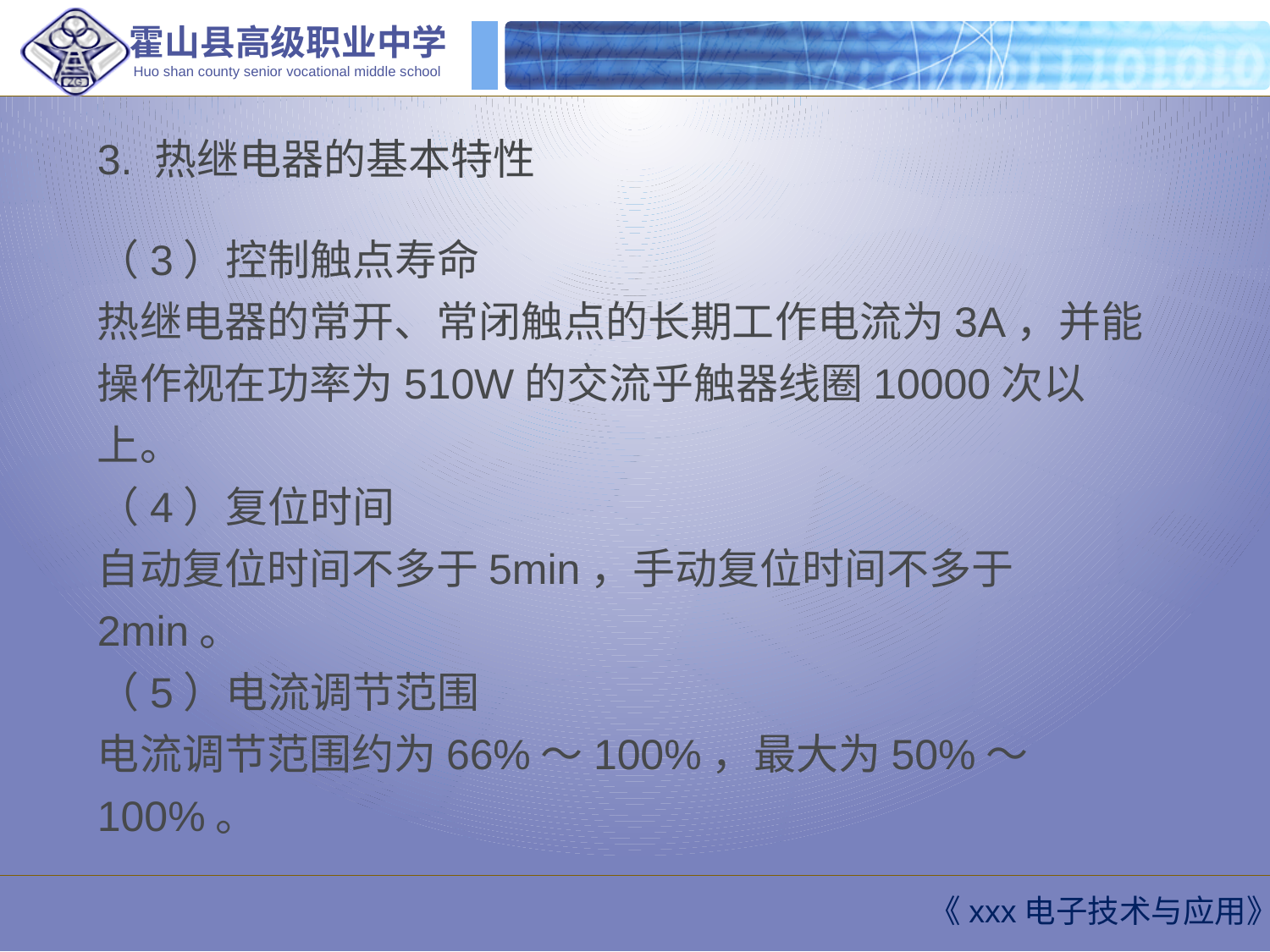

3. 热继电器的基本特性
（3）控制触点寿命
热继电器的常开、常闭触点的长期工作电流为3A，并能操作视在功率为510W的交流乎触器线圈10000次以上。
（4）复位时间
自动复位时间不多于5min，手动复位时间不多于2min。
（5）电流调节范围
电流调节范围约为66%～100%，最大为50%～100%。